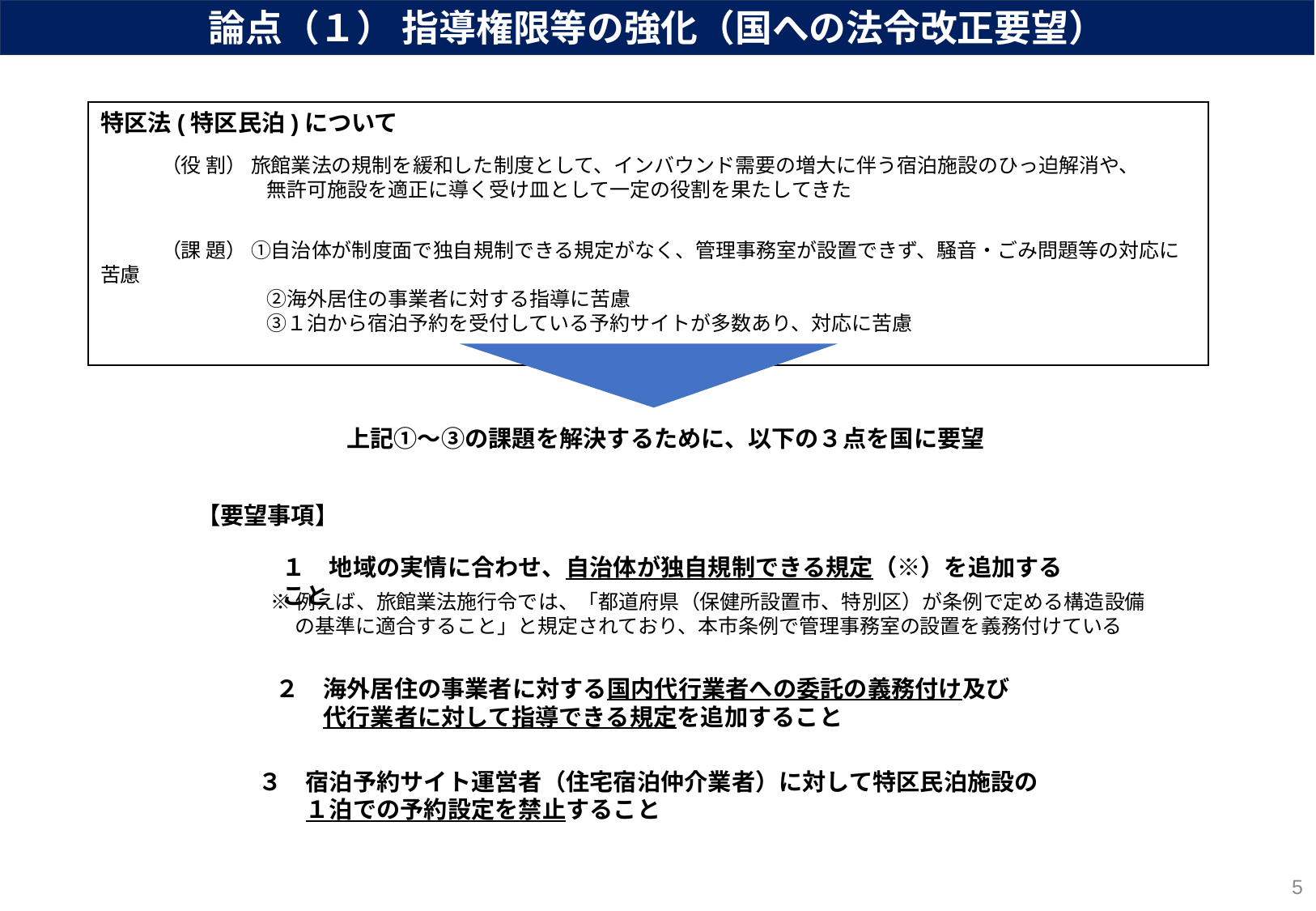

論点（１） 指導権限等の強化（国への法令改正要望）
特区法(特区民泊)について

　　　（役 割） 旅館業法の規制を緩和した制度として、インバウンド需要の増大に伴う宿泊施設のひっ迫解消や、
　　　　　　　　 無許可施設を適正に導く受け皿として一定の役割を果たしてきた

　　　（課 題） ①自治体が制度面で独自規制できる規定がなく、管理事務室が設置できず、騒音・ごみ問題等の対応に苦慮
　　　　　　　　 ②海外居住の事業者に対する指導に苦慮
　　　　　　　　 ③１泊から宿泊予約を受付している予約サイトが多数あり、対応に苦慮

上記①～③の課題を解決するために、以下の３点を国に要望
【要望事項】
１　地域の実情に合わせ、自治体が独自規制できる規定（※）を追加すること
※例えば、旅館業法施行令では、「都道府県（保健所設置市、特別区）が条例で定める構造設備
　 の基準に適合すること」と規定されており、本市条例で管理事務室の設置を義務付けている
２　海外居住の事業者に対する国内代行業者への委託の義務付け及び
　　代行業者に対して指導できる規定を追加すること
３　宿泊予約サイト運営者（住宅宿泊仲介業者）に対して特区民泊施設の
　　１泊での予約設定を禁止すること
5